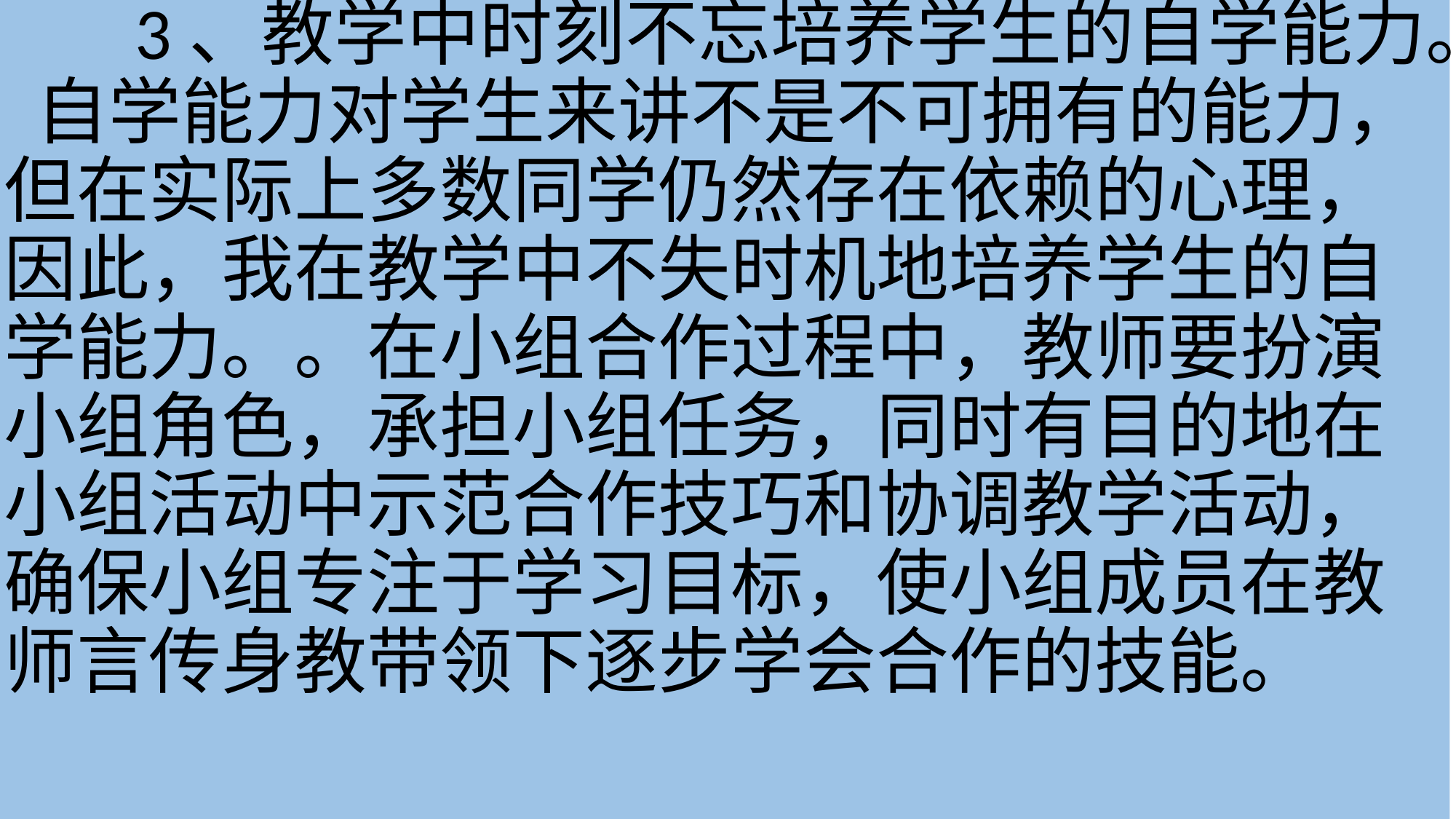

# 3、教学中时刻不忘培养学生的自学能力。  自学能力对学生来讲不是不可拥有的能力，但在实际上多数同学仍然存在依赖的心理，因此，我在教学中不失时机地培养学生的自学能力。。在小组合作过程中，教师要扮演小组角色，承担小组任务，同时有目的地在小组活动中示范合作技巧和协调教学活动，确保小组专注于学习目标，使小组成员在教师言传身教带领下逐步学会合作的技能。